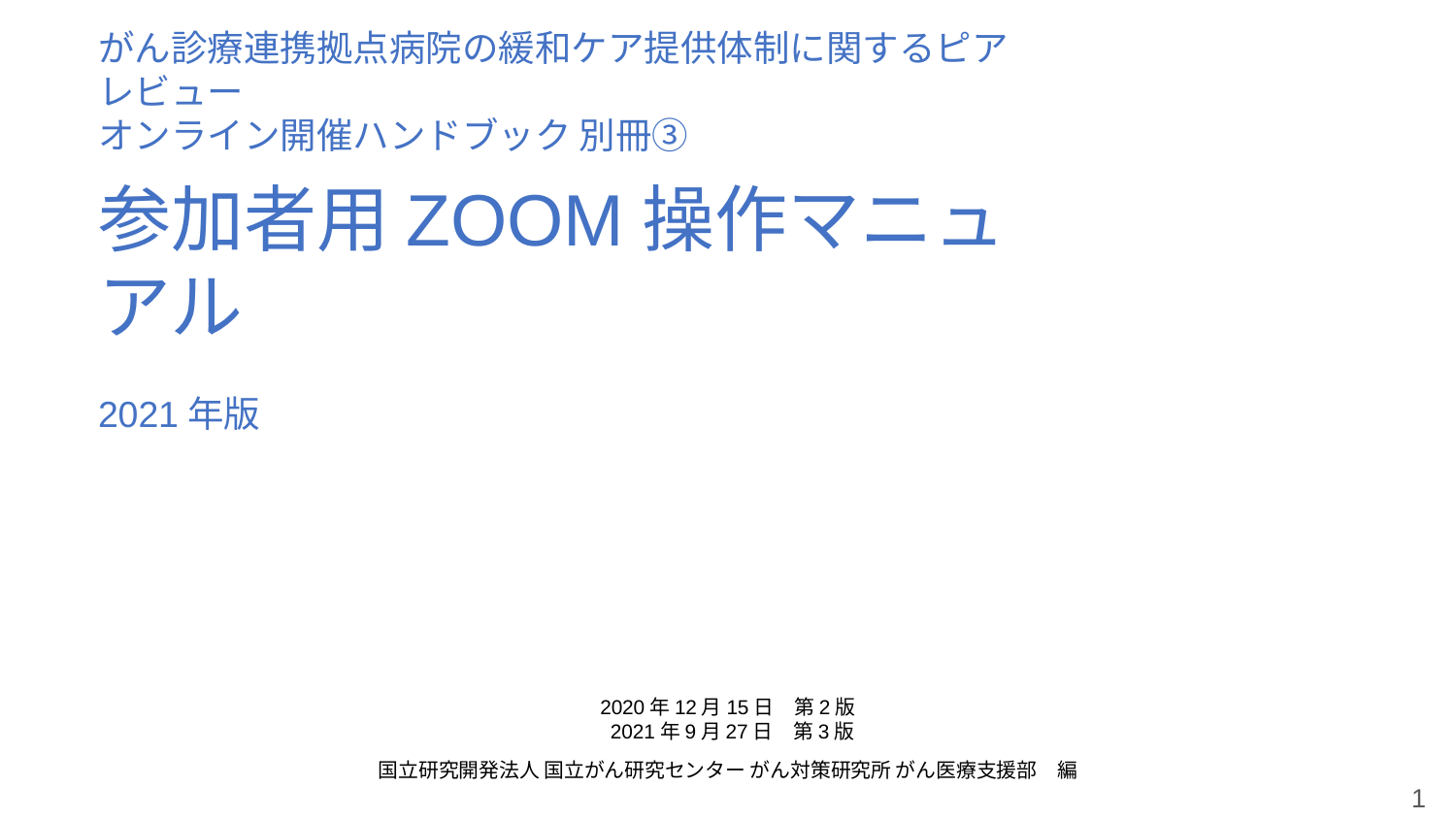

がん診療連携拠点病院の緩和ケア提供体制に関するピアレビュー
オンライン開催ハンドブック 別冊③

参加者用ZOOM操作マニュアル

2021年版
2020年12月15日　第2版
 2021年9月27日　第3版

国立研究開発法人 国立がん研究センター がん対策研究所 がん医療支援部　編
1